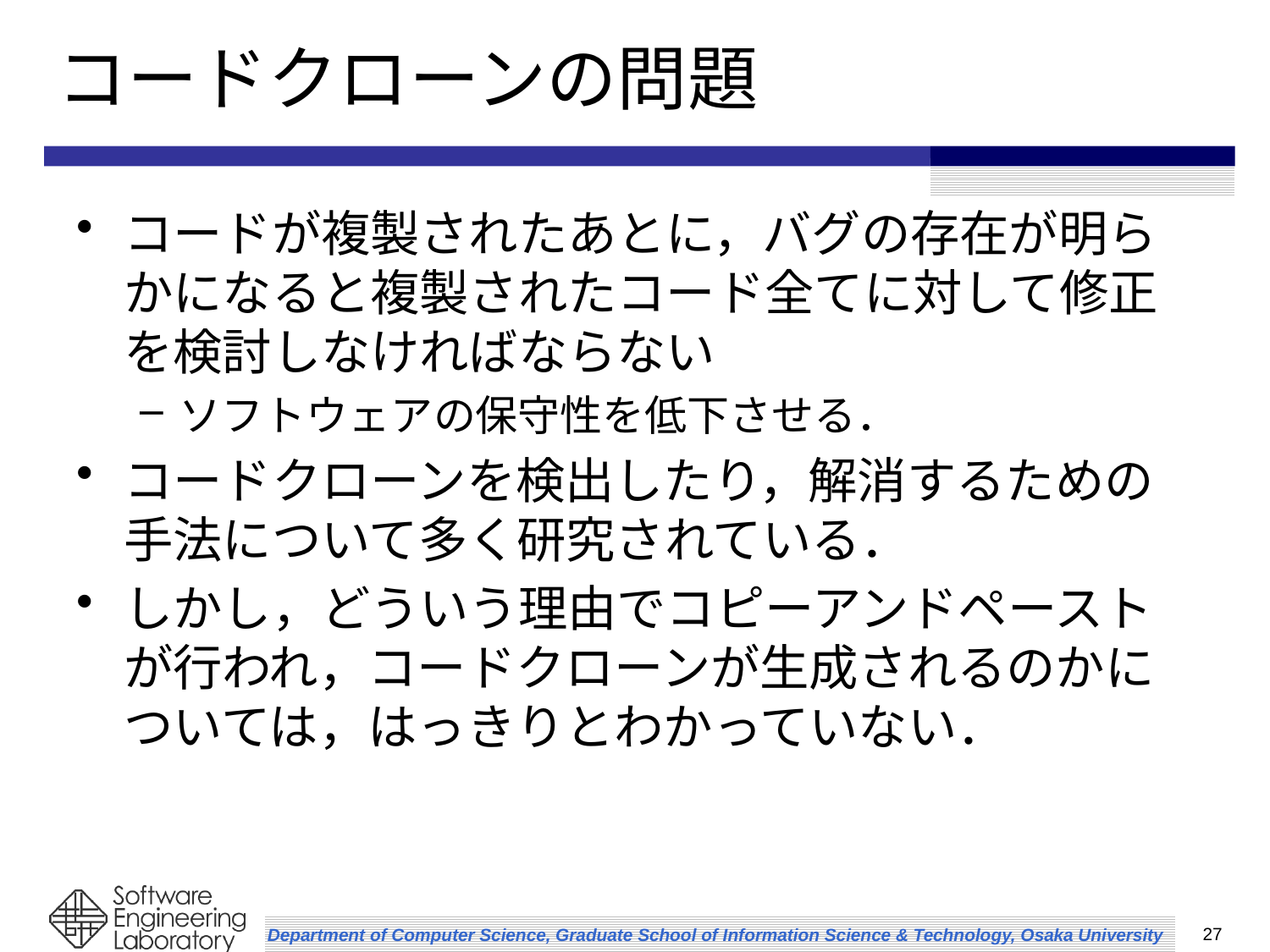

# コードクローンの問題
コードが複製されたあとに，バグの存在が明らかになると複製されたコード全てに対して修正を検討しなければならない
ソフトウェアの保守性を低下させる．
コードクローンを検出したり，解消するための手法について多く研究されている．
しかし，どういう理由でコピーアンドペーストが行われ，コードクローンが生成されるのかについては，はっきりとわかっていない．

27